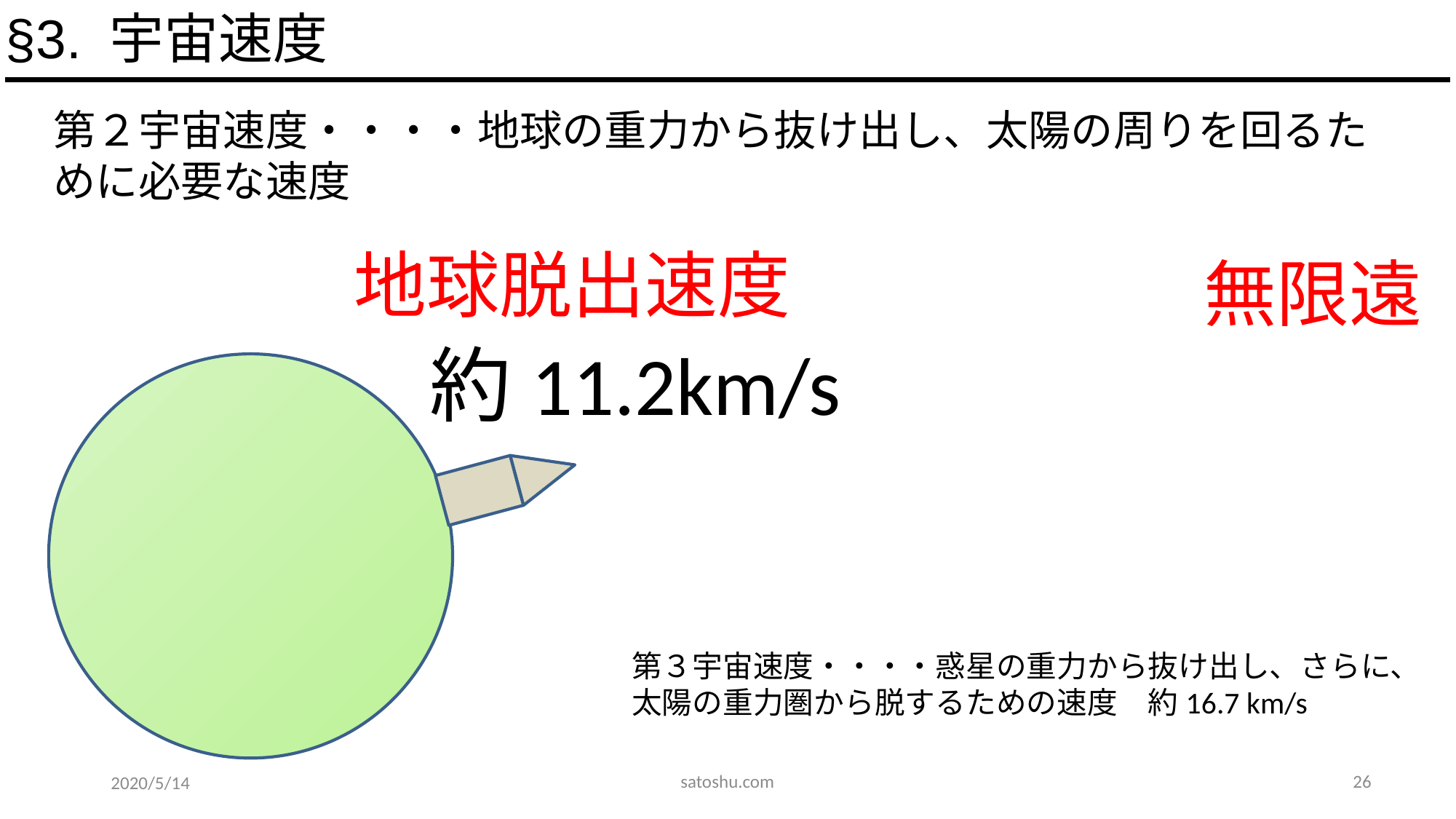

§3. 宇宙速度
第２宇宙速度・・・・地球の重力から抜け出し、太陽の周りを回るために必要な速度
地球脱出速度
無限遠
約11.2km/s

第３宇宙速度・・・・惑星の重力から抜け出し、さらに、太陽の重力圏から脱するための速度　約16.7 km/s
satoshu.com
26
2020/5/14